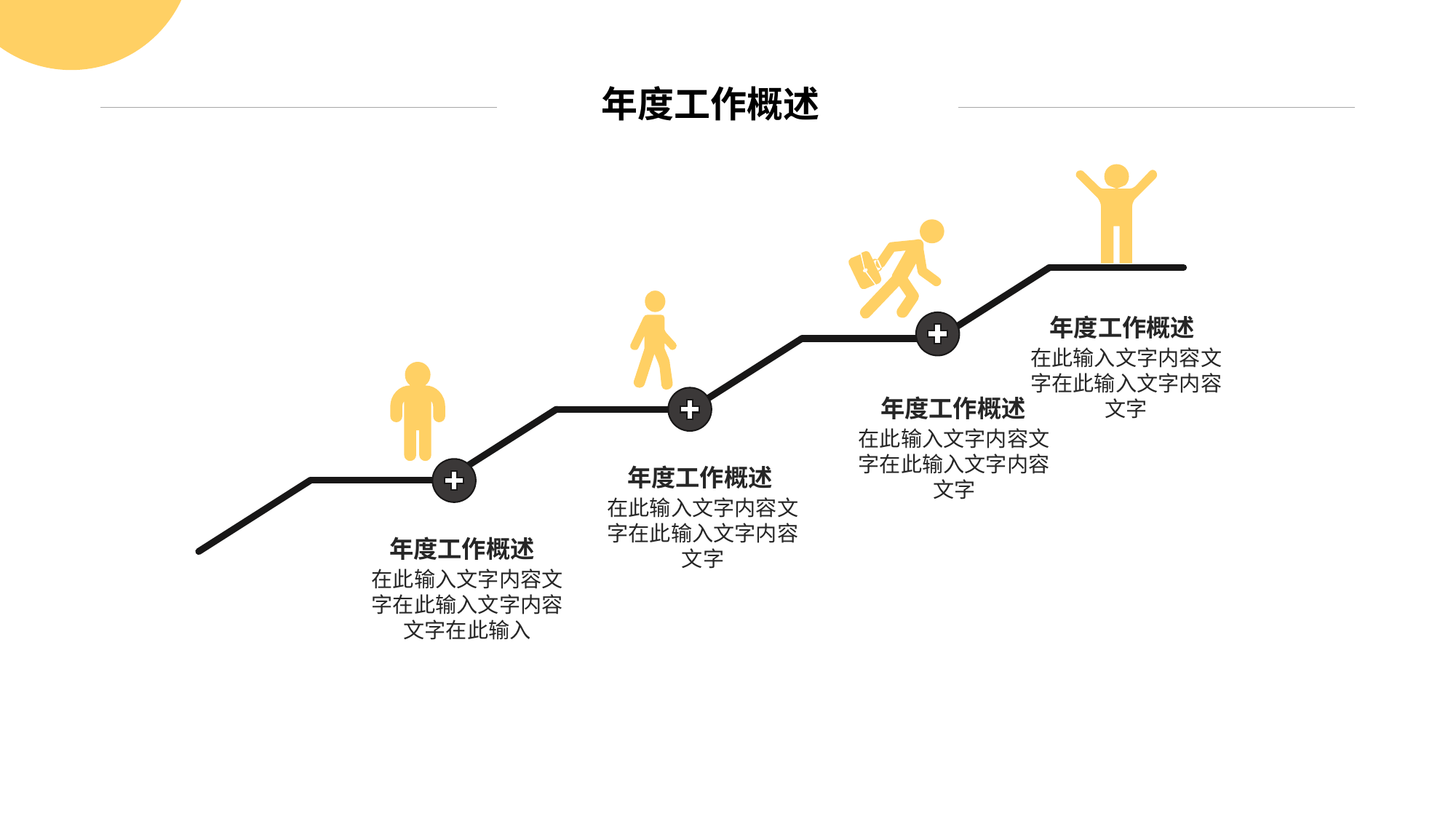

年度工作概述

年度工作概述
在此输入文字内容文字在此输入文字内容文字

年度工作概述
在此输入文字内容文字在此输入文字内容文字
年度工作概述
在此输入文字内容文字在此输入文字内容文字
年度工作概述
在此输入文字内容文字在此输入文字内容文字在此输入